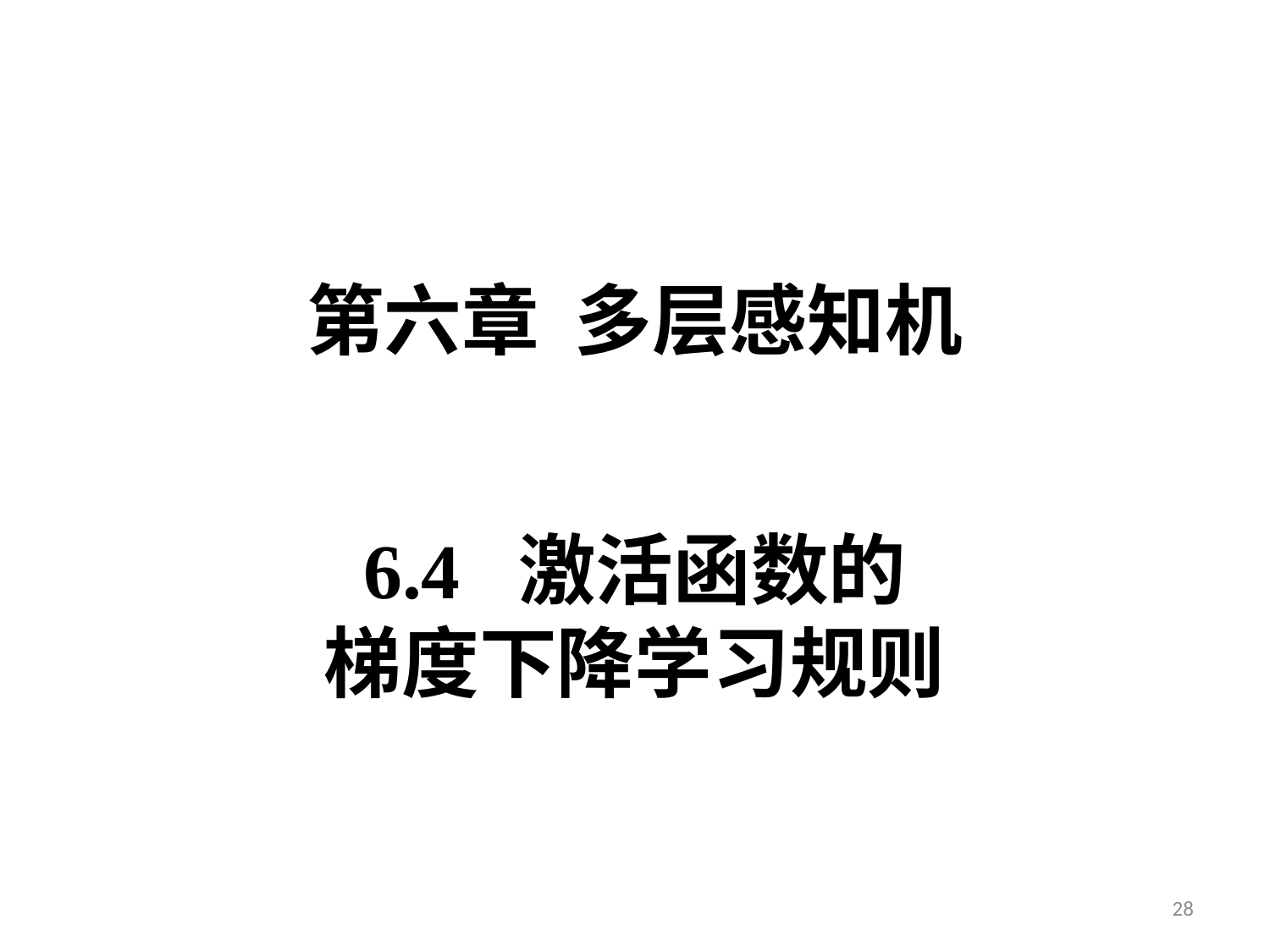

第六章  多层感知机
# 6.4  激活函数的 梯度下降学习规则
28